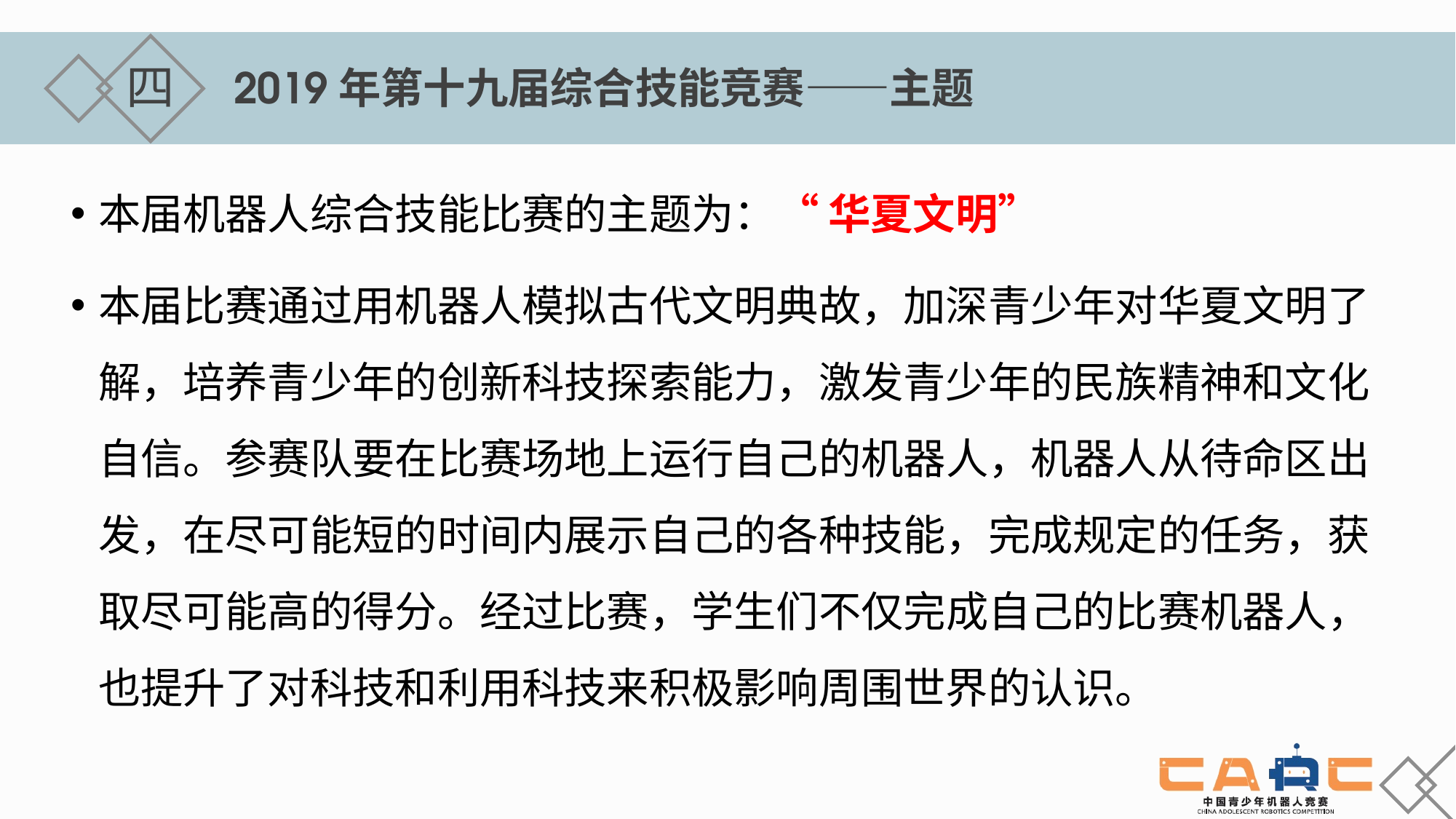

四

2019年第十九届综合技能竞赛——主题

本届机器人综合技能比赛的主题为：“ 华夏文明”
本届比赛通过用机器人模拟古代文明典故，加深青少年对华夏文明了解，培养青少年的创新科技探索能力，激发青少年的民族精神和文化自信。参赛队要在比赛场地上运行自己的机器人，机器人从待命区出发，在尽可能短的时间内展示自己的各种技能，完成规定的任务，获取尽可能高的得分。经过比赛，学生们不仅完成自己的比赛机器人，也提升了对科技和利用科技来积极影响周围世界的认识。